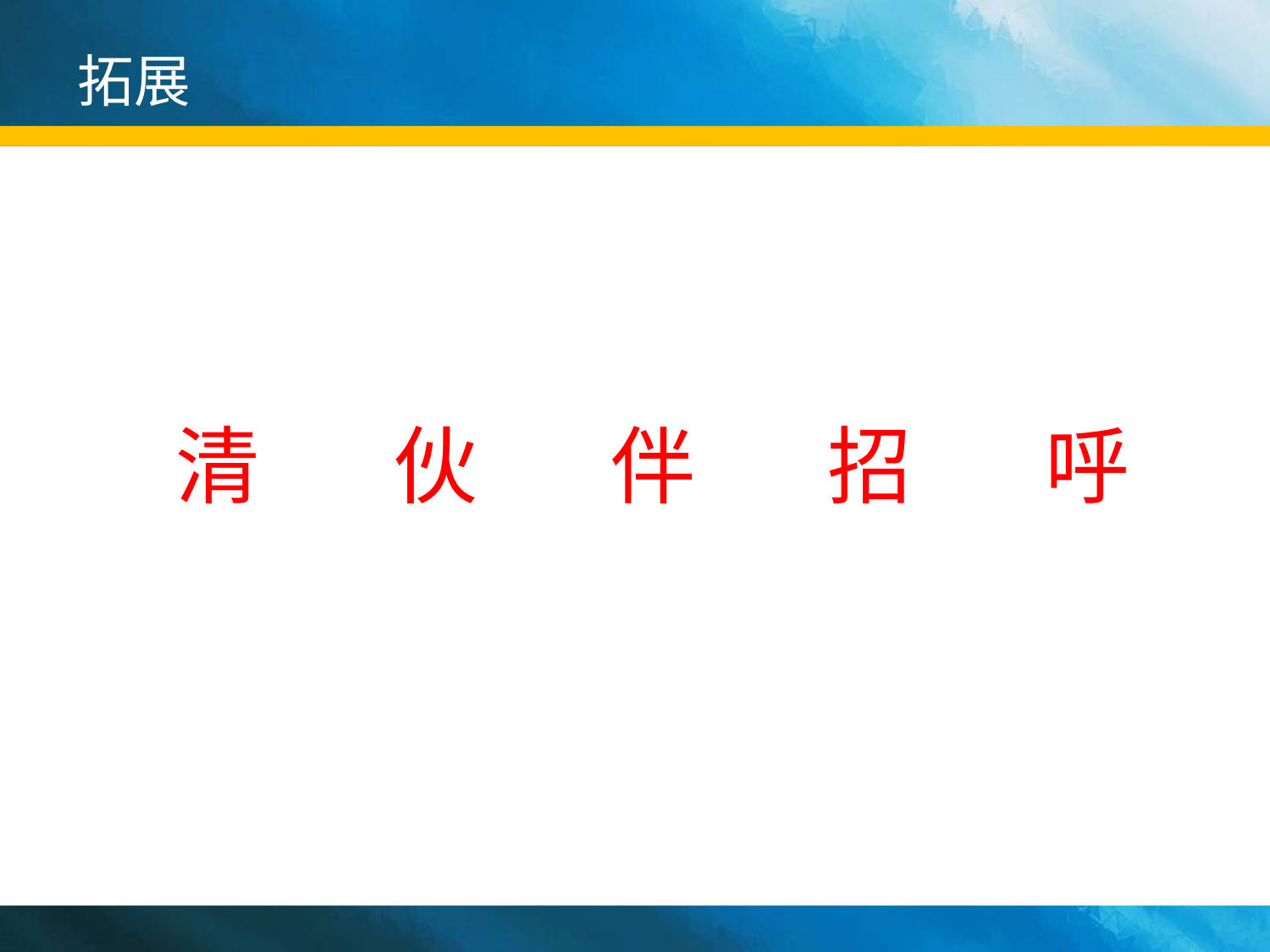

# 拓展
清       伙       伴       招       呼